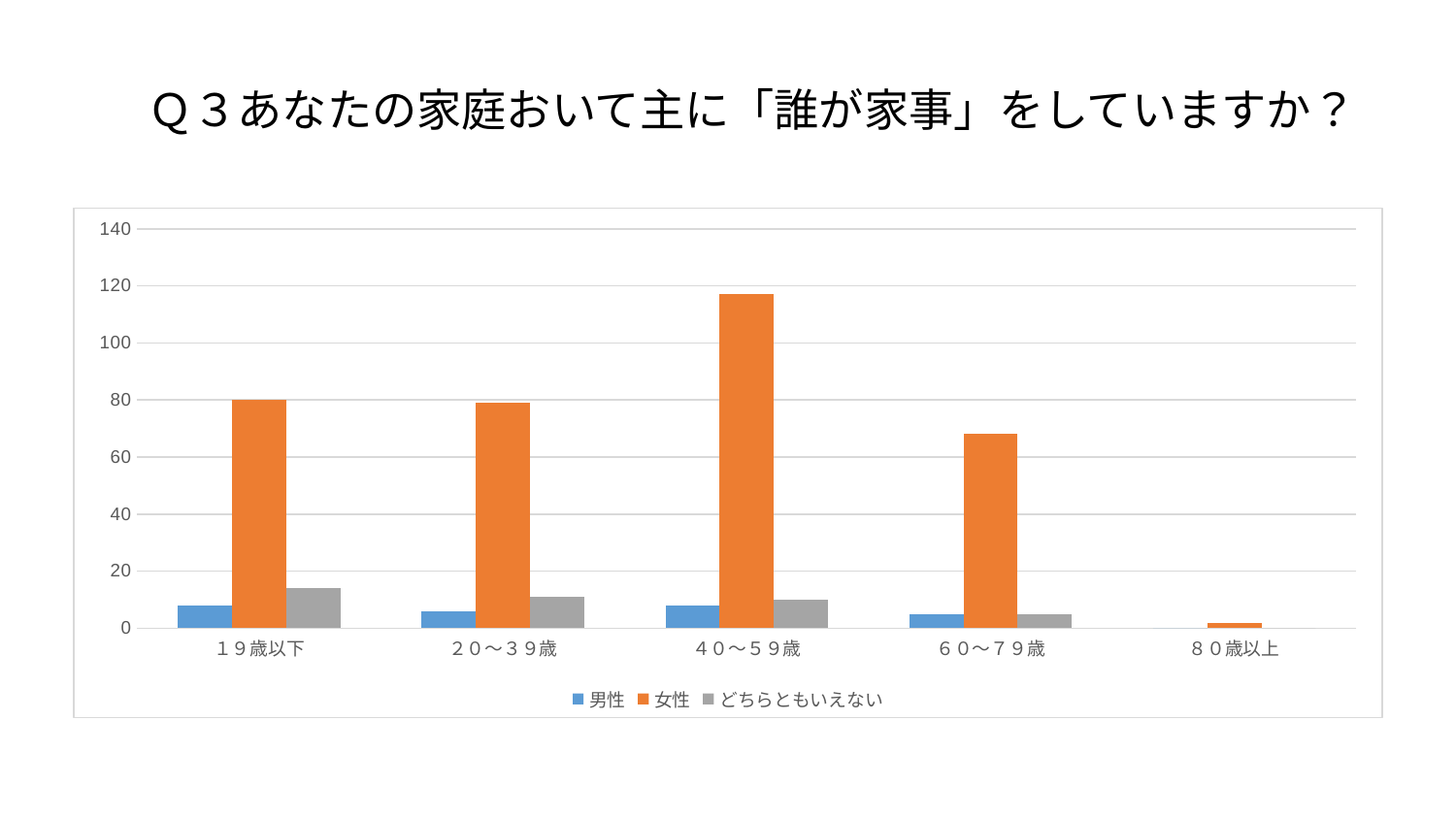

Ｑ３あなたの家庭おいて主に「誰が家事」をしていますか？

### Chart

| Category | 男性 | 女性 | どちらともいえない |
|---|---|---|---|
| １９歳以下 | 8.0 | 80.0 | 14.0 |
| ２０～３９歳 | 6.0 | 79.0 | 11.0 |
| ４０～５９歳 | 8.0 | 117.0 | 10.0 |
| ６０～７９歳 | 5.0 | 68.0 | 5.0 |
| ８０歳以上 | 0.0 | 2.0 | 0.0 |